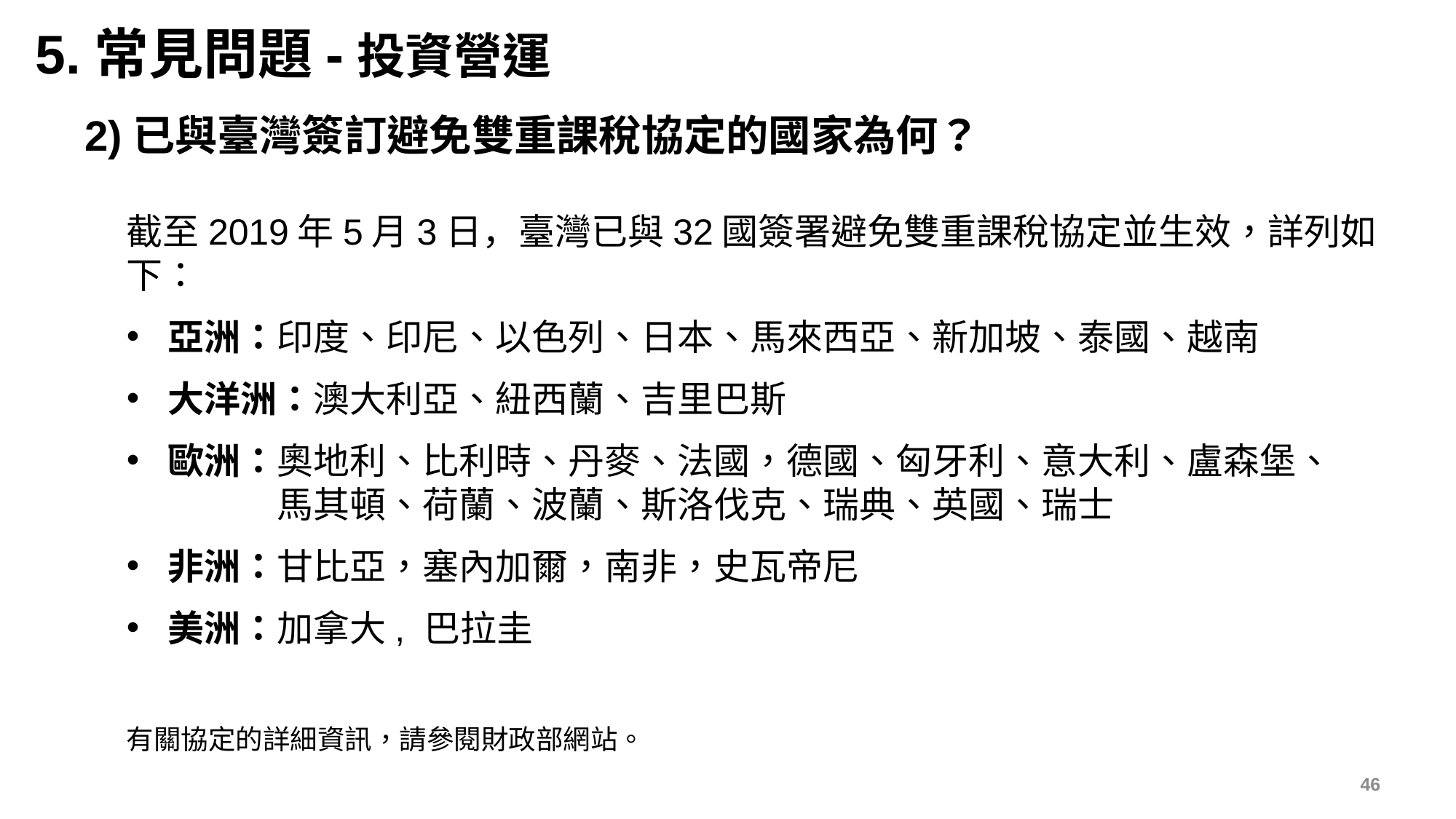

5.常見問題-投資營運
2)已與臺灣簽訂避免雙重課稅協定的國家為何？
截至2019年5月3日，臺灣已與32國簽署避免雙重課稅協定並生效，詳列如下：
亞洲：印度、印尼、以色列、日本、馬來西亞、新加坡、泰國、越南
大洋洲：澳大利亞、紐西蘭、吉里巴斯
歐洲：奧地利、比利時、丹麥、法國，德國、匈牙利、意大利、盧森堡、
　　　馬其頓、荷蘭、波蘭、斯洛伐克、瑞典、英國、瑞士
非洲：甘比亞，塞內加爾，南非，史瓦帝尼
美洲：加拿大, 巴拉圭

有關協定的詳細資訊，請參閱財政部網站。
46